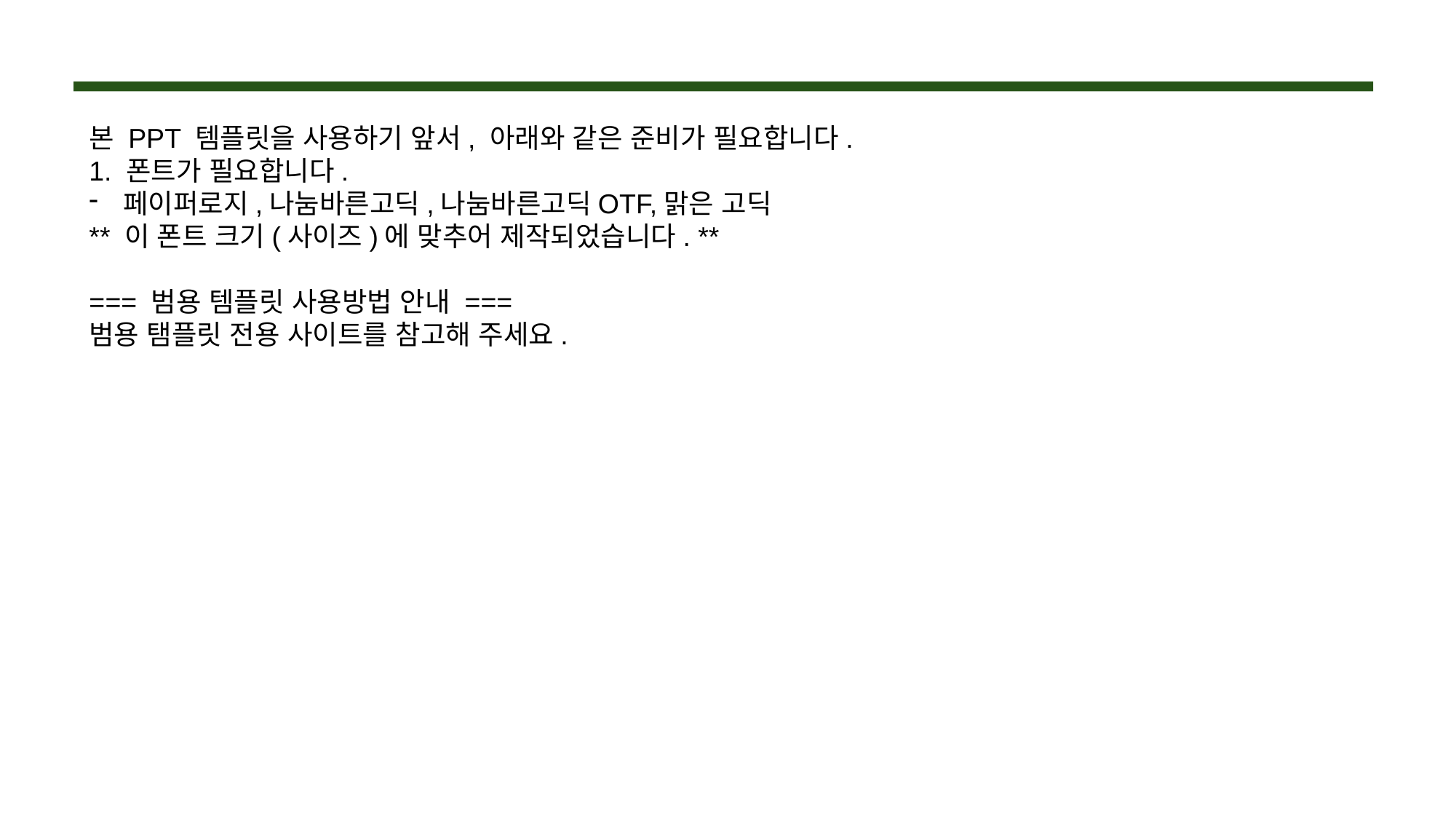

본 PPT 템플릿을 사용하기 앞서, 아래와 같은 준비가 필요합니다.
1. 폰트가 필요합니다.
페이퍼로지,나눔바른고딕,나눔바른고딕OTF,맑은 고딕
** 이 폰트 크기(사이즈)에 맞추어 제작되었습니다. **
=== 범용 템플릿 사용방법 안내 ===
범용 탬플릿 전용 사이트를 참고해 주세요.